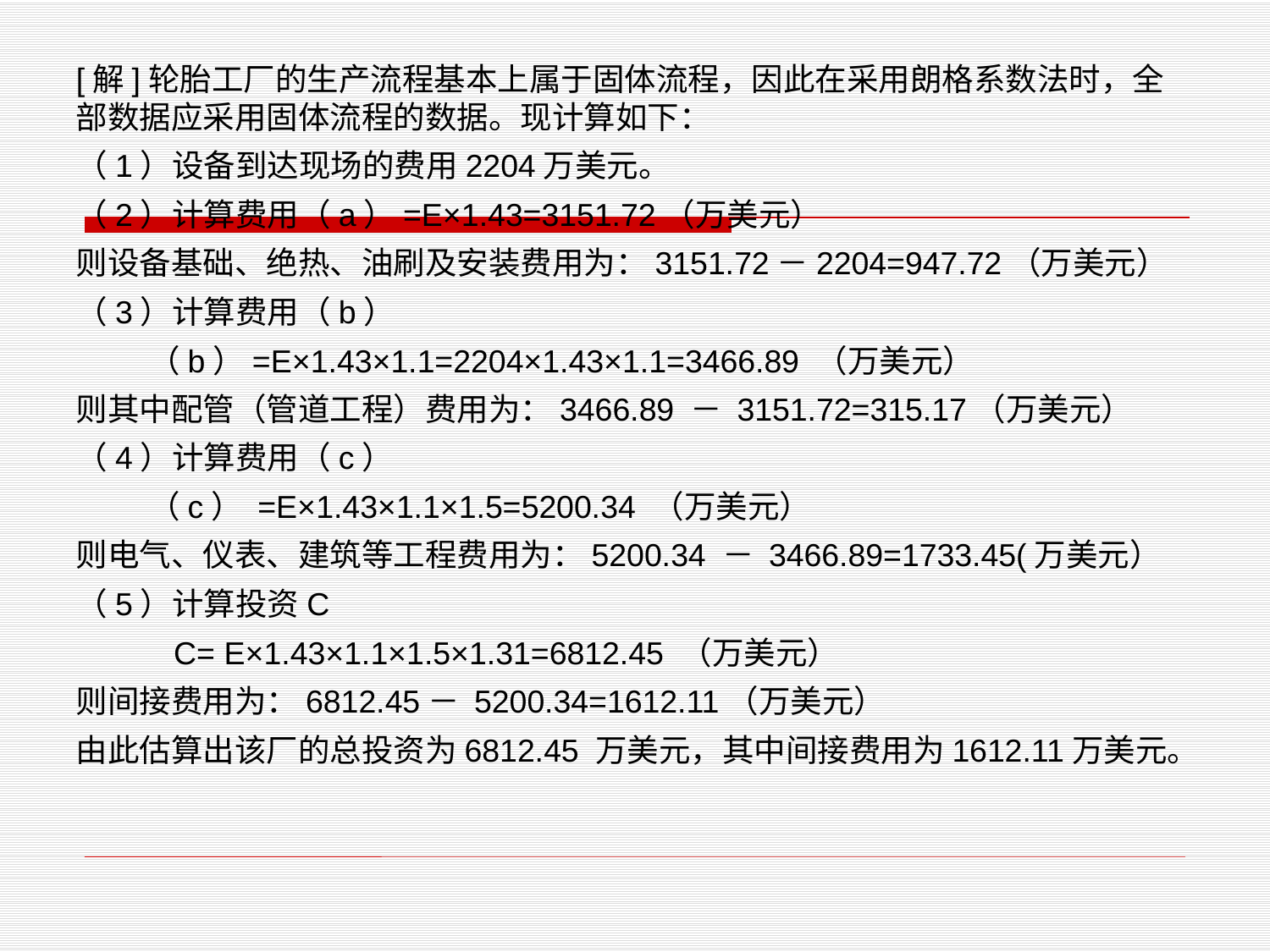

[解]轮胎工厂的生产流程基本上属于固体流程，因此在采用朗格系数法时，全部数据应采用固体流程的数据。现计算如下：
（1）设备到达现场的费用2204万美元。
（2）计算费用（a）=E×1.43=3151.72（万美元）
则设备基础、绝热、油刷及安装费用为：3151.72－2204=947.72（万美元）
（3）计算费用（b）
         （b）=E×1.43×1.1=2204×1.43×1.1=3466.89 （万美元）
则其中配管（管道工程）费用为：3466.89 － 3151.72=315.17（万美元）
（4）计算费用（c）
         （c） =E×1.43×1.1×1.5=5200.34 （万美元）
则电气、仪表、建筑等工程费用为：5200.34 － 3466.89=1733.45(万美元）
（5）计算投资C
           C= E×1.43×1.1×1.5×1.31=6812.45 （万美元）
则间接费用为：6812.45－ 5200.34=1612.11（万美元）
由此估算出该厂的总投资为6812.45 万美元，其中间接费用为1612.11万美元。